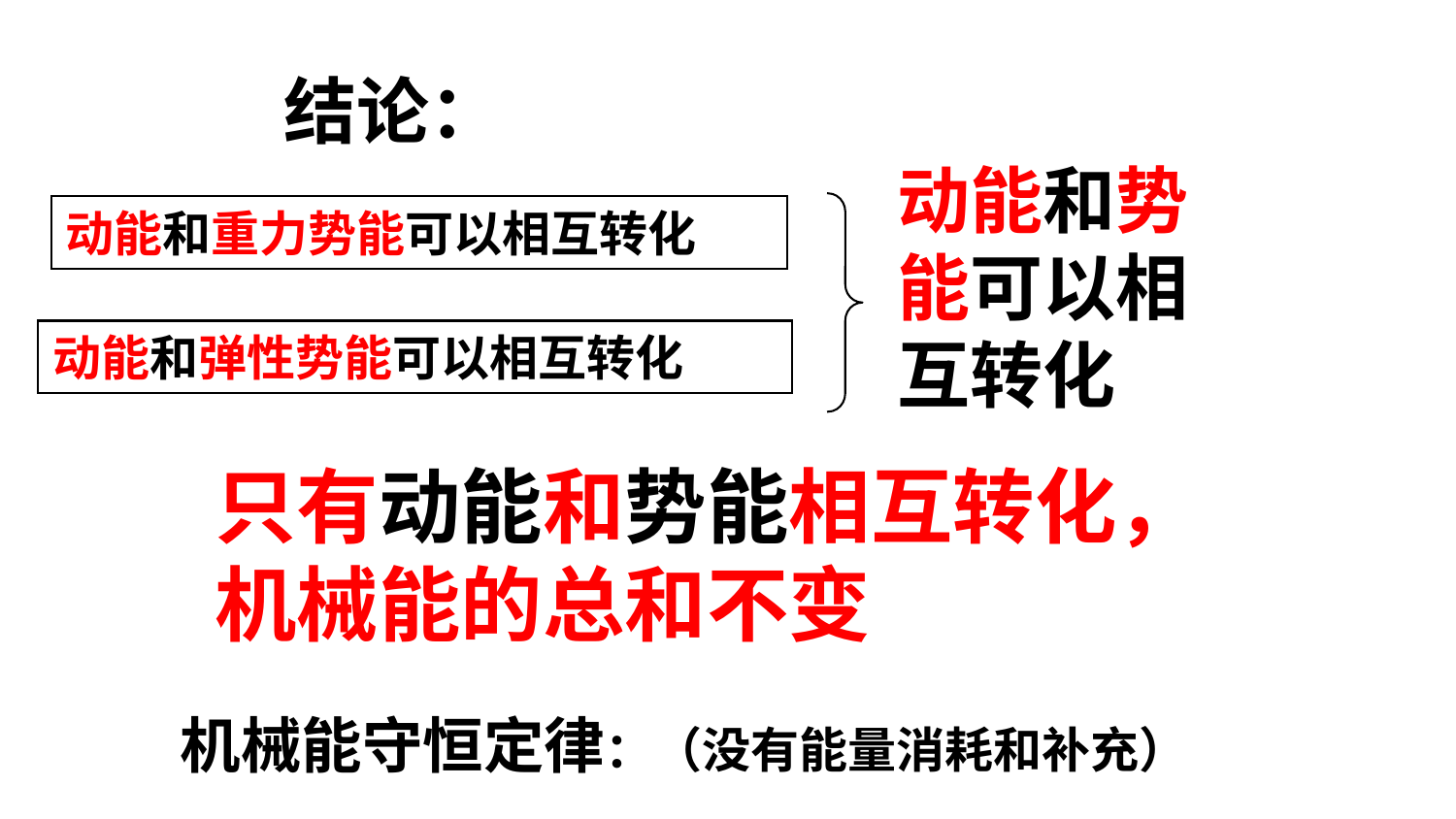

结论：
动能和势能可以相互转化

动能和重力势能可以相互转化
动能和弹性势能可以相互转化
只有动能和势能相互转化，机械能的总和不变
机械能守恒定律：（没有能量消耗和补充）